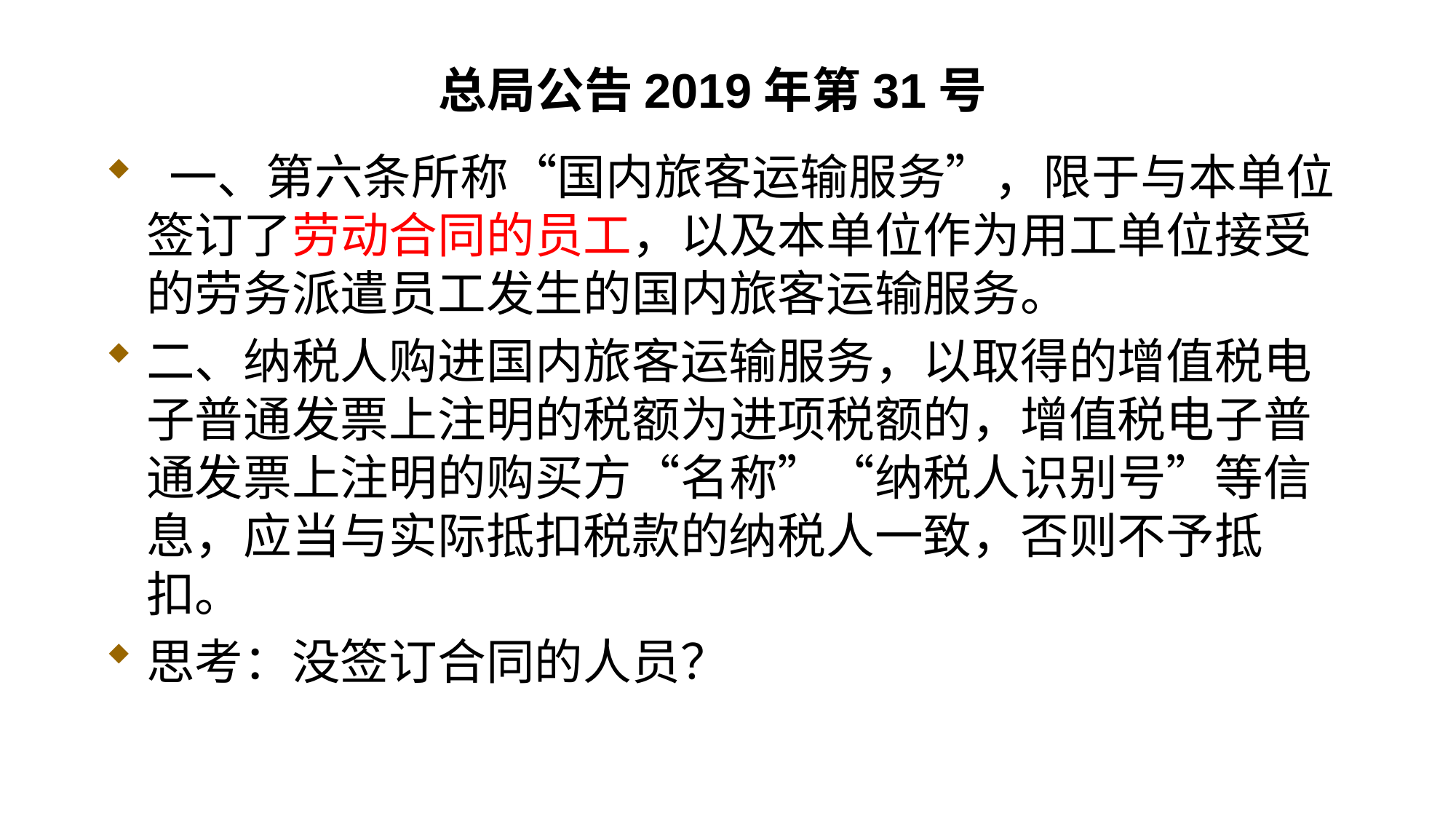

# 总局公告2019年第31号
 一、第六条所称“国内旅客运输服务”，限于与本单位签订了劳动合同的员工，以及本单位作为用工单位接受的劳务派遣员工发生的国内旅客运输服务。
二、纳税人购进国内旅客运输服务，以取得的增值税电子普通发票上注明的税额为进项税额的，增值税电子普通发票上注明的购买方“名称”“纳税人识别号”等信息，应当与实际抵扣税款的纳税人一致，否则不予抵扣。
思考：没签订合同的人员？